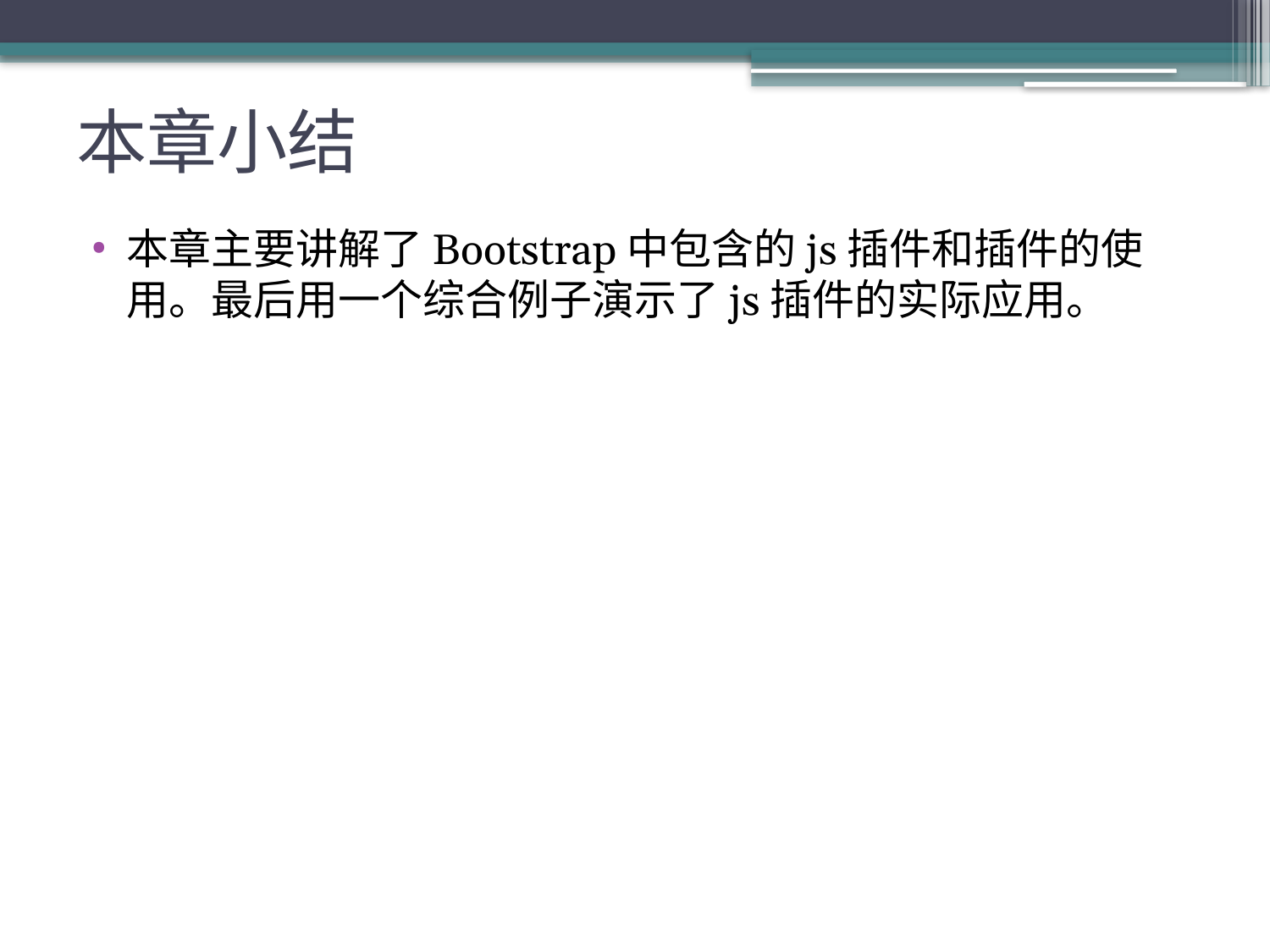

# 本章小结
本章主要讲解了Bootstrap中包含的js插件和插件的使用。最后用一个综合例子演示了js插件的实际应用。